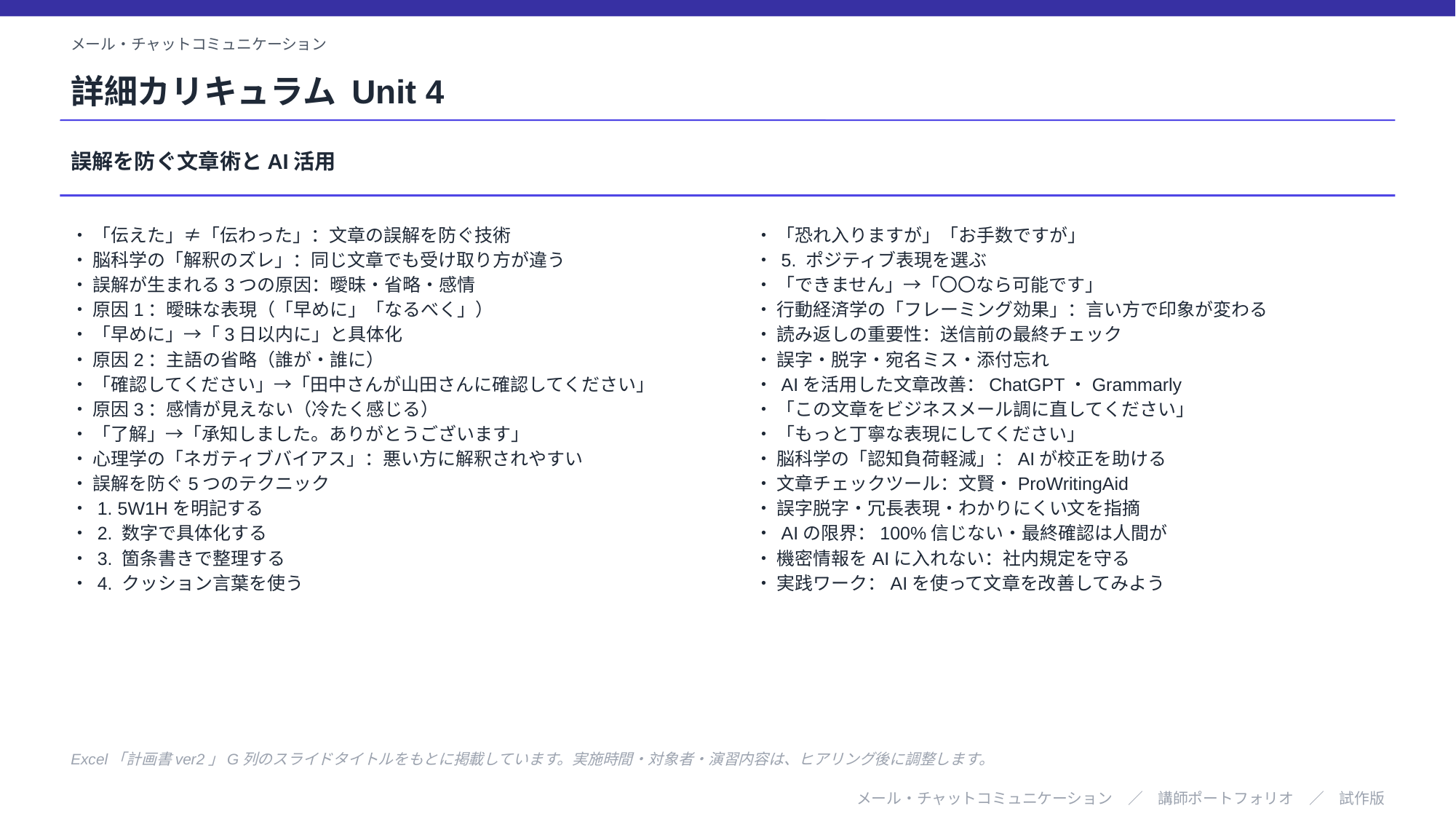

メール・チャットコミュニケーション
詳細カリキュラム Unit 4

誤解を防ぐ文章術とAI活用

・ 「伝えた」≠「伝わった」：文章の誤解を防ぐ技術
・ 脳科学の「解釈のズレ」：同じ文章でも受け取り方が違う
・ 誤解が生まれる3つの原因：曖昧・省略・感情
・ 原因1：曖昧な表現（「早めに」「なるべく」）
・ 「早めに」→「3日以内に」と具体化
・ 原因2：主語の省略（誰が・誰に）
・ 「確認してください」→「田中さんが山田さんに確認してください」
・ 原因3：感情が見えない（冷たく感じる）
・ 「了解」→「承知しました。ありがとうございます」
・ 心理学の「ネガティブバイアス」：悪い方に解釈されやすい
・ 誤解を防ぐ5つのテクニック
・ 1. 5W1Hを明記する
・ 2. 数字で具体化する
・ 3. 箇条書きで整理する
・ 4. クッション言葉を使う
・ 「恐れ入りますが」「お手数ですが」
・ 5. ポジティブ表現を選ぶ
・ 「できません」→「〇〇なら可能です」
・ 行動経済学の「フレーミング効果」：言い方で印象が変わる
・ 読み返しの重要性：送信前の最終チェック
・ 誤字・脱字・宛名ミス・添付忘れ
・ AIを活用した文章改善：ChatGPT・Grammarly
・ 「この文章をビジネスメール調に直してください」
・ 「もっと丁寧な表現にしてください」
・ 脳科学の「認知負荷軽減」：AIが校正を助ける
・ 文章チェックツール：文賢・ProWritingAid
・ 誤字脱字・冗長表現・わかりにくい文を指摘
・ AIの限界：100%信じない・最終確認は人間が
・ 機密情報をAIに入れない：社内規定を守る
・ 実践ワーク：AIを使って文章を改善してみよう
Excel「計画書ver2」G列のスライドタイトルをもとに掲載しています。実施時間・対象者・演習内容は、ヒアリング後に調整します。
メール・チャットコミュニケーション　／　講師ポートフォリオ　／　試作版